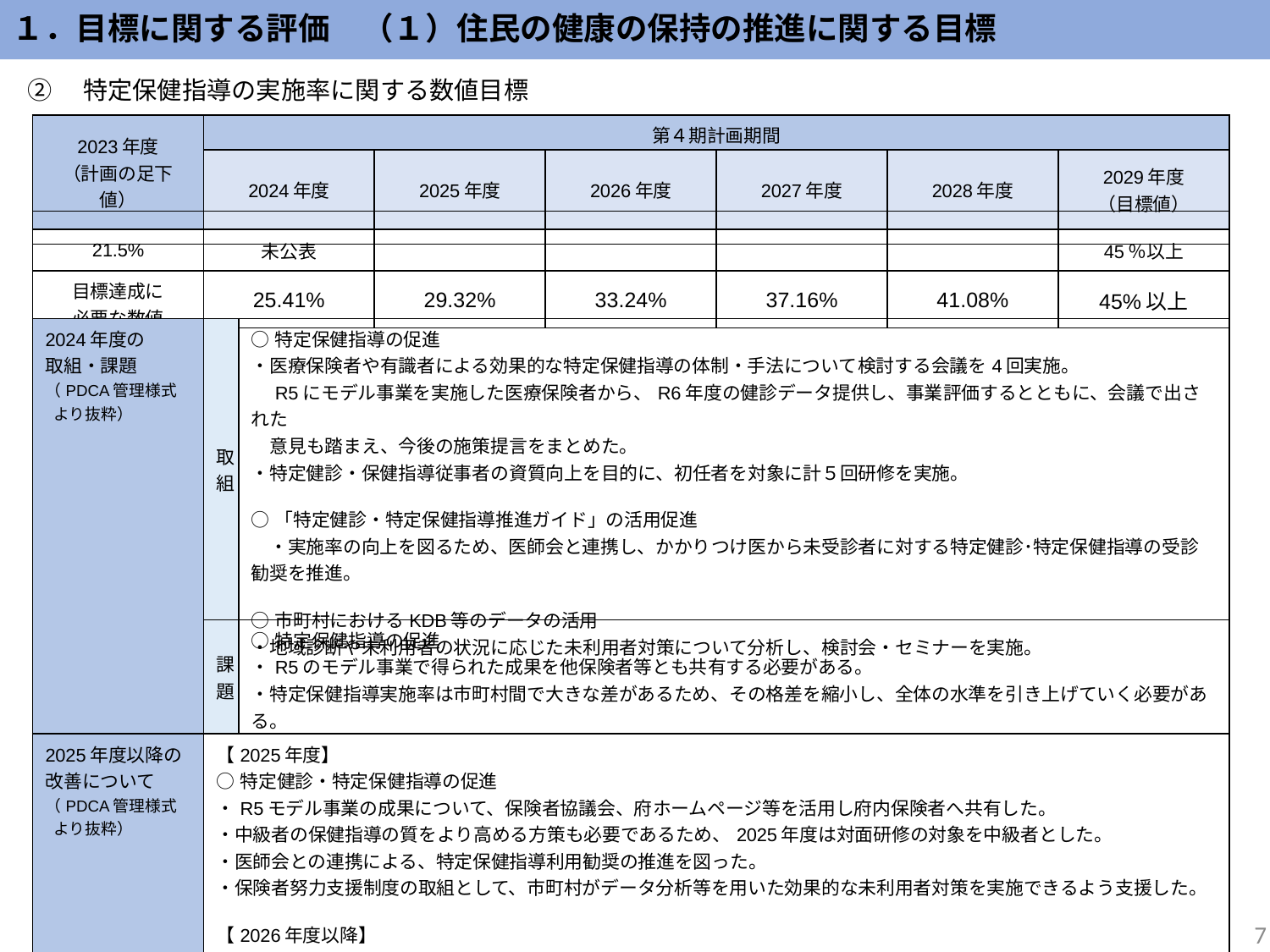

１．目標に関する評価　（１）住民の健康の保持の推進に関する目標
②　特定保健指導の実施率に関する数値目標
| 2023年度 （計画の足下値） | 第４期計画期間 |  |  |  |  |  |
| --- | --- | --- | --- | --- | --- | --- |
| 2023年度 （計画の足下値） | 2024年度 | 2025年度 | 2026年度 | 2027年度 | 2028年度 | 2029年度 （目標値） |
| 21.5% | 未公表 |  |  |  |  | 45％以上 |
| 目標達成に 必要な数値 | 25.41% | 29.32% | 33.24% | 37.16% | 41.08% | 45%以上 |
| 2024年度の 取組・課題 （PDCA管理様式 より抜粋） | 取組 | ○特定保健指導の促進 ・医療保険者や有識者による効果的な特定保健指導の体制・手法について検討する会議を4回実施。 　R5にモデル事業を実施した医療保険者から、R6年度の健診データ提供し、事業評価するとともに、会議で出された 　意見も踏まえ、今後の施策提言をまとめた。 ・特定健診・保健指導従事者の資質向上を目的に、初任者を対象に計５回研修を実施。 ○「特定健診・特定保健指導推進ガイド」の活用促進 　・実施率の向上を図るため、医師会と連携し、かかりつけ医から未受診者に対する特定健診･特定保健指導の受診勧奨を推進。 ○市町村におけるKDB等のデータの活用 ・地域診断や未利用者の状況に応じた未利用者対策について分析し、検討会・セミナーを実施。 |
| --- | --- | --- |
|  | 課題 | ○特定保健指導の促進 ・R5のモデル事業で得られた成果を他保険者等とも共有する必要がある。 ・特定保健指導実施率は市町村間で大きな差があるため、その格差を縮小し、全体の水準を引き上げていく必要がある。 |
| 2025年度以降の改善について （PDCA管理様式 より抜粋） | 【2025年度】 ○特定健診・特定保健指導の促進 ・R5モデル事業の成果について、保険者協議会、府ホームページ等を活用し府内保険者へ共有した。 ・中級者の保健指導の質をより高める方策も必要であるため、2025年度は対面研修の対象を中級者とした。 ・医師会との連携による、特定保健指導利用勧奨の推進を図った。 ・保険者努力支援制度の取組として、市町村がデータ分析等を用いた効果的な未利用者対策を実施できるよう支援した。 【2026年度以降】 ・2025年度に引き続き上記取り組みを実施 |  |
7